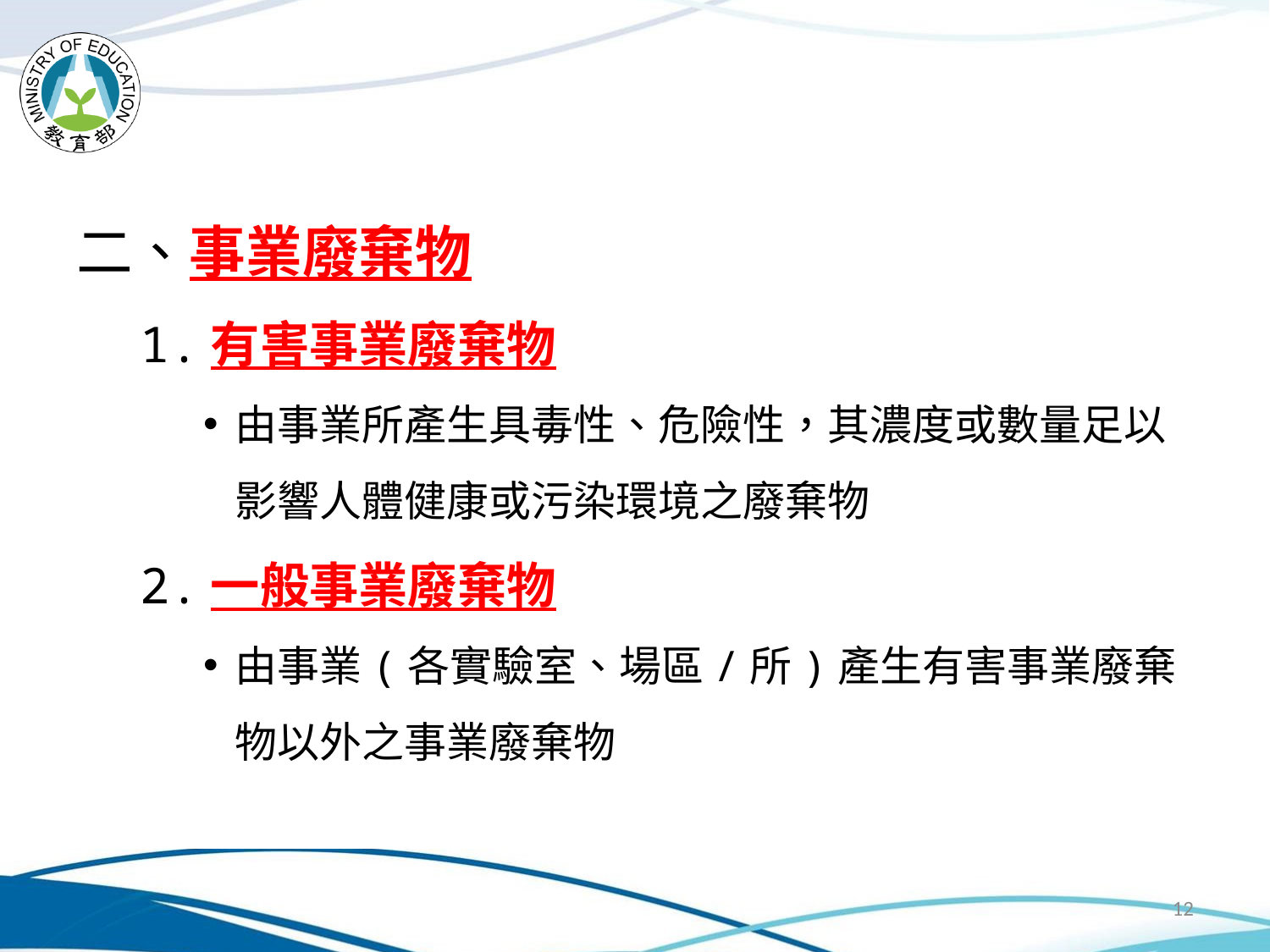

二、事業廢棄物
1.有害事業廢棄物
由事業所產生具毒性、危險性，其濃度或數量足以影響人體健康或污染環境之廢棄物
2.一般事業廢棄物
由事業(各實驗室、場區/所)產生有害事業廢棄物以外之事業廢棄物
12